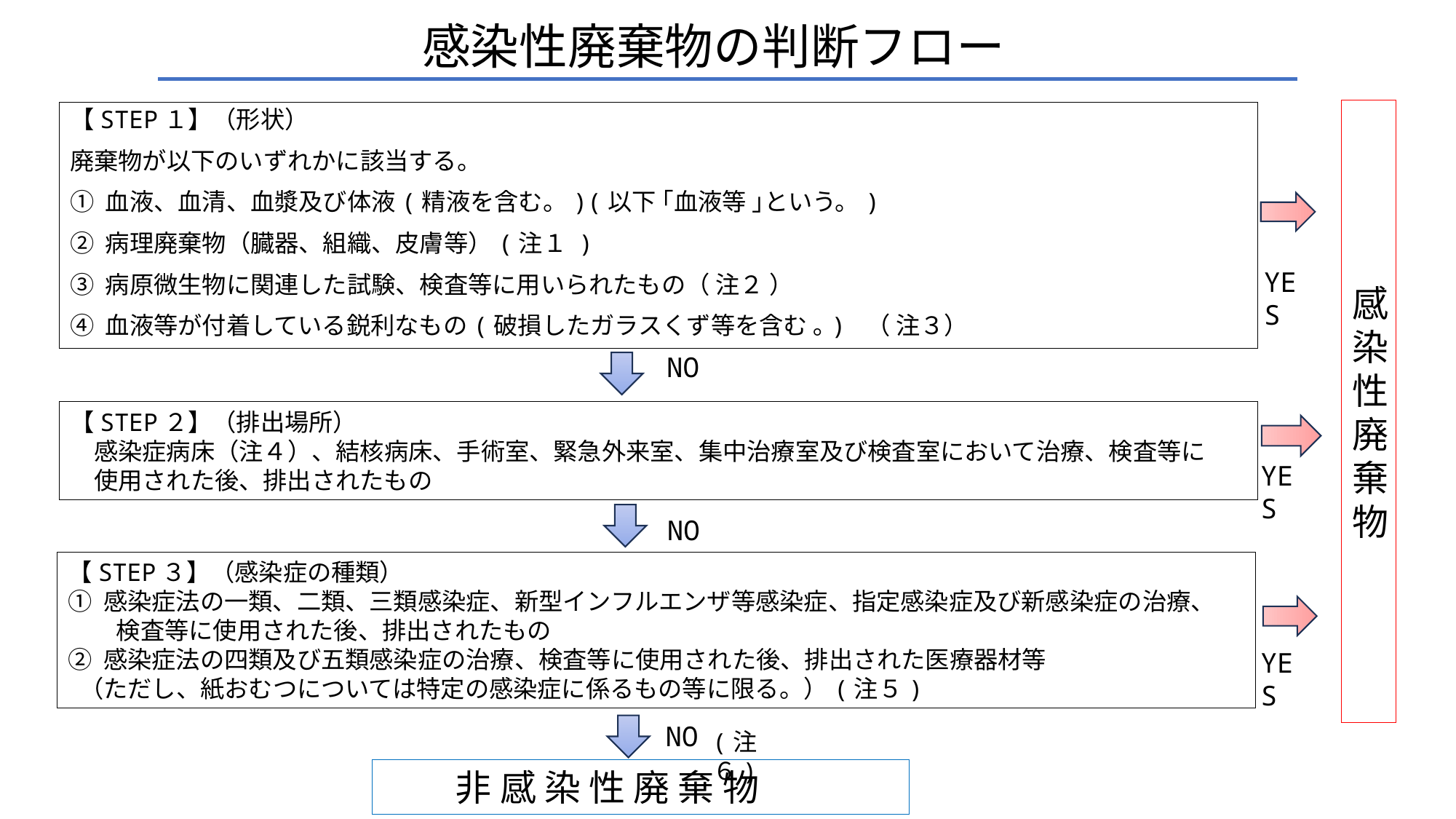

# 感染性廃棄物の判断フロー

感
染
性
廃
棄
物

【STEP１】（形状）
廃棄物が以下のいずれかに該当する。
① 血液、血清、血漿及び体液(精液を含む。)(以下 ｢血液等 ｣という。)
② 病理廃棄物（臓器、組織、皮膚等）(注１ )
③ 病原微生物に関連した試験、検査等に用いられたもの（ 注２ ）
④ 血液等が付着している鋭利なもの(破損したガラスくず等を含む ｡) （ 注３）

YES
NO

【STEP２】（排出場所）
　感染症病床（注４）、結核病床、手術室、緊急外来室、集中治療室及び検査室において治療、検査等に
　使用された後、排出されたもの

YES

NO
【STEP３】（感染症の種類）
① 感染症法の一類、二類、三類感染症、新型インフルエンザ等感染症、指定感染症及び新感染症の治療、
　　検査等に使用された後、排出されたもの
② 感染症法の四類及び五類感染症の治療、検査等に使用された後、排出された医療器材等
 （ただし、紙おむつについては特定の感染症に係るもの等に限る。）(注５)

YES
NO

(注６)
　　非 感 染 性 廃 棄 物